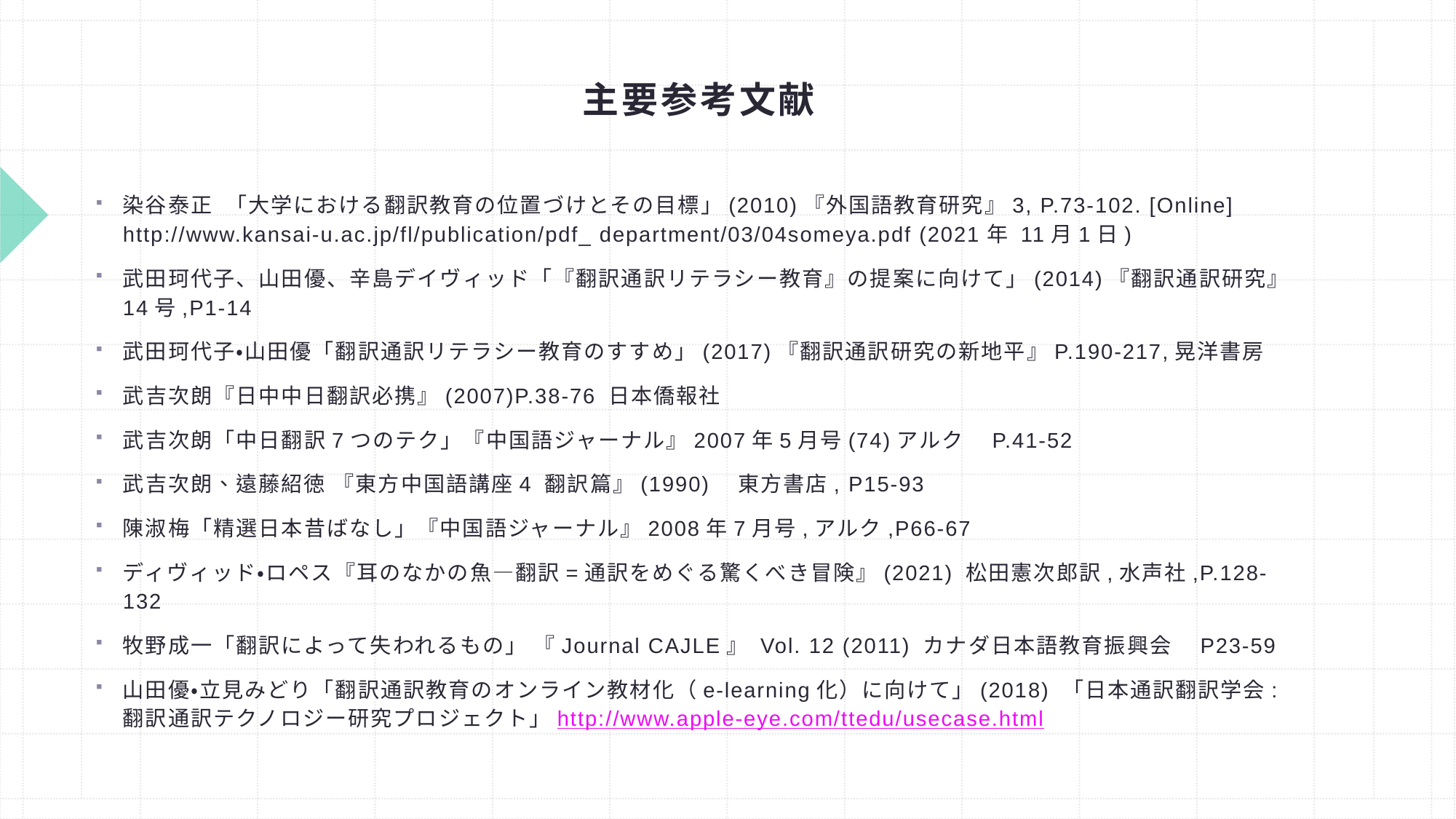

# 主要参考文献
染谷泰正  「大学における翻訳教育の位置づけとその目標」(2010)『外国語教育研究』3, P.73-102. [Online] http://www.kansai-u.ac.jp/fl/publication/pdf_ department/03/04someya.pdf (2021年 11月1日)
武田珂代子、山田優、辛島デイヴィッド「『翻訳通訳リテラシー教育』の提案に向けて」(2014)『翻訳通訳研究』14号,P1-14
武田珂代子・山田優「翻訳通訳リテラシー教育のすすめ」(2017)『翻訳通訳研究の新地平』P.190-217,晃洋書房
武吉次朗『日中中日翻訳必携』(2007)P.38-76 日本僑報社
武吉次朗「中日翻訳7つのテク」『中国語ジャーナル』2007年5月号(74)アルク　P.41-52
武吉次朗、遠藤紹徳 『東方中国語講座4 翻訳篇』(1990)　東方書店, P15-93
陳淑梅「精選日本昔ばなし」『中国語ジャーナル』2008年7月号,アルク,P66-67
ディヴィッド・ロペス『耳のなかの魚—翻訳=通訳をめぐる驚くべき冒険』(2021) 松田憲次郎訳,水声社,P.128-132
牧野成一「翻訳によって失われるもの」 『Journal CAJLE』 Vol. 12 (2011) カナダ日本語教育振興会　P23-59
山田優・立見みどり「翻訳通訳教育のオンライン教材化（e-learning化）に向けて」(2018) 「日本通訳翻訳学会:翻訳通訳テクノロジー研究プロジェクト」http://www.apple-eye.com/ttedu/usecase.html